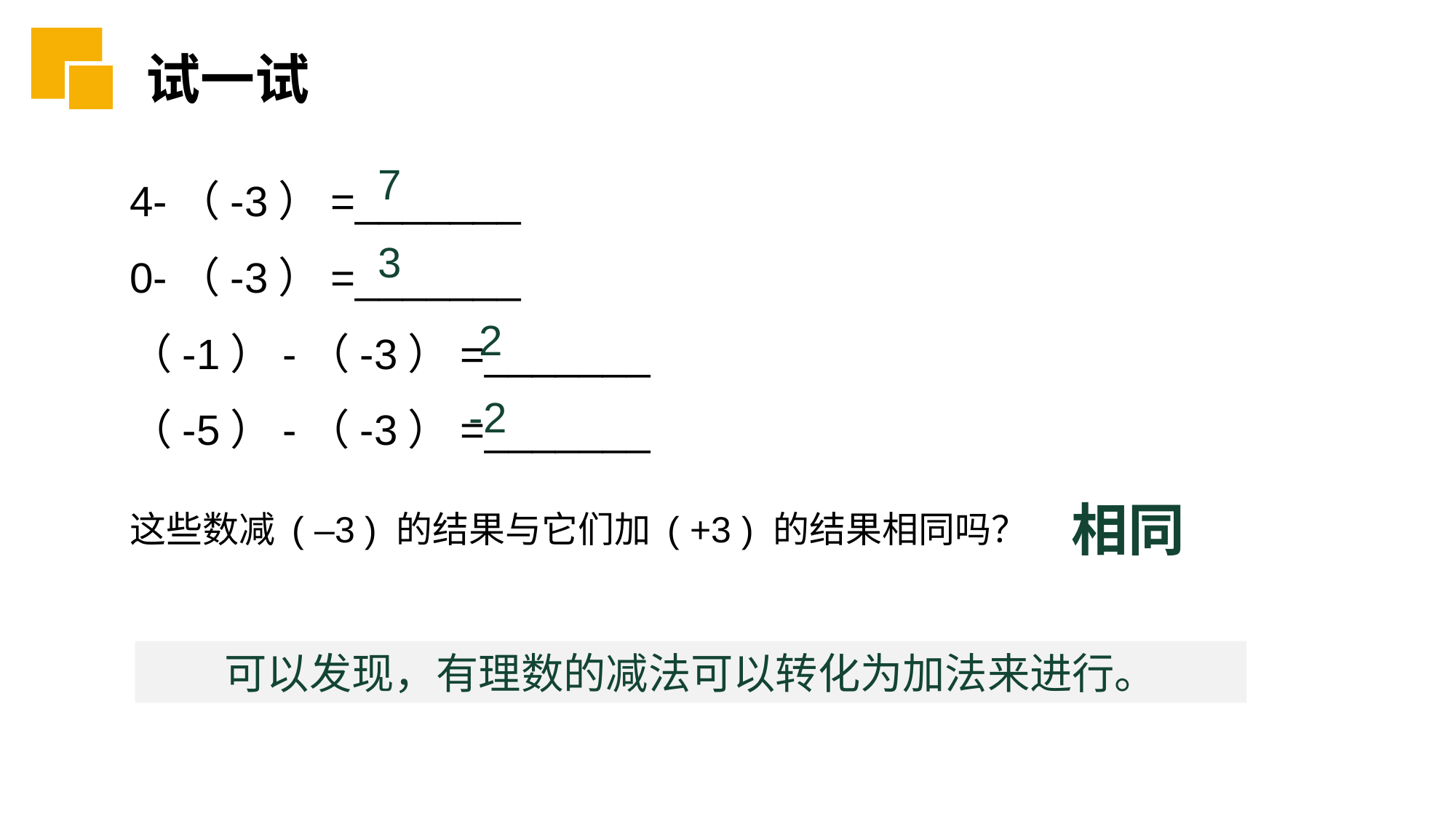

试一试
4-（-3）=_______
0-（-3）=_______
（-1）-（-3）=_______
（-5）-（-3）=_______
7
3
2
-2
相同
这些数减 ( –3 ) 的结果与它们加 ( +3 ) 的结果相同吗？
可以发现，有理数的减法可以转化为加法来进行。